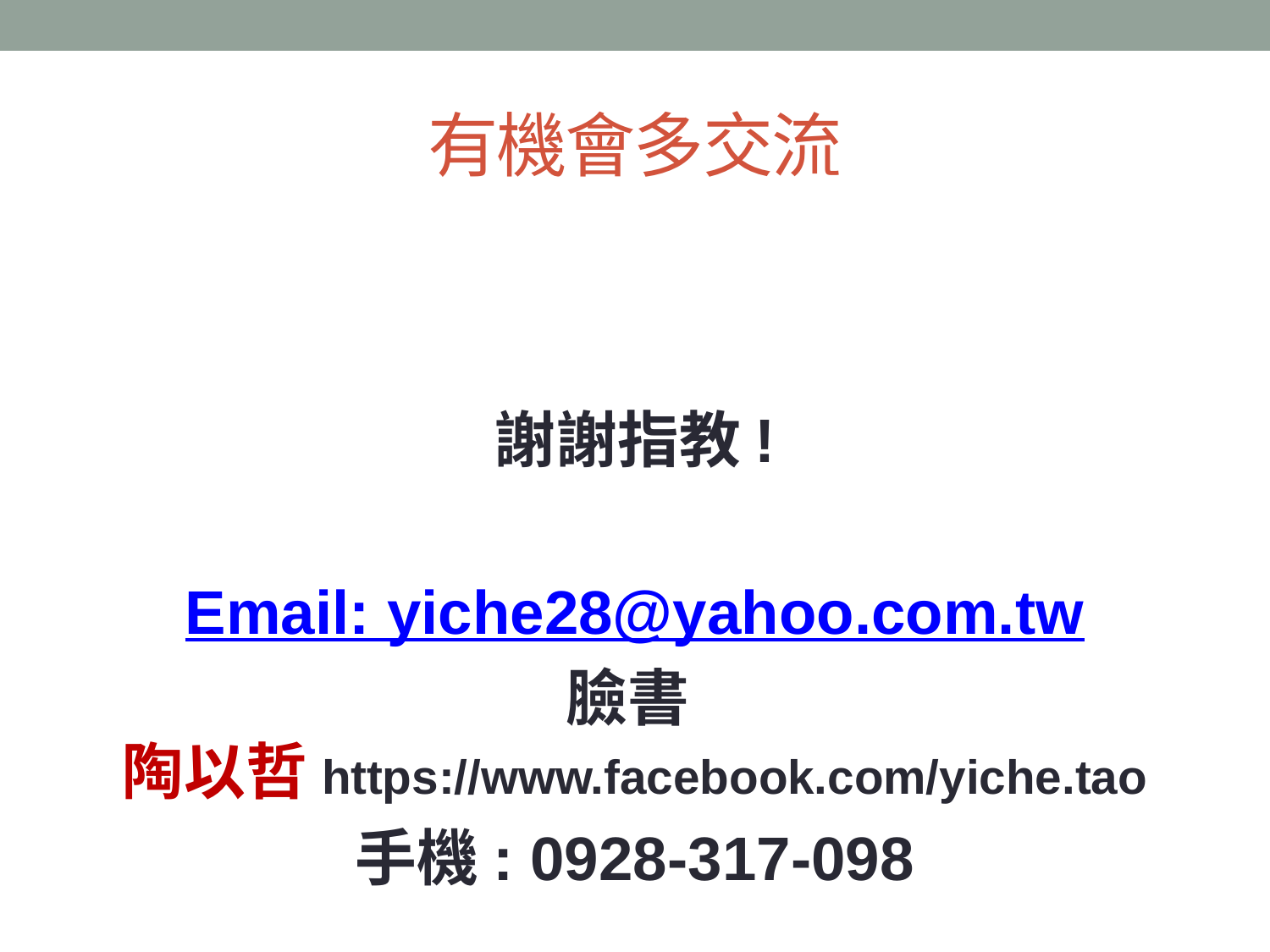

# 有機會多交流

謝謝指教!

Email: yiche28@yahoo.com.tw
臉書  陶以哲https://www.facebook.com/yiche.tao
手機: 0928-317-098